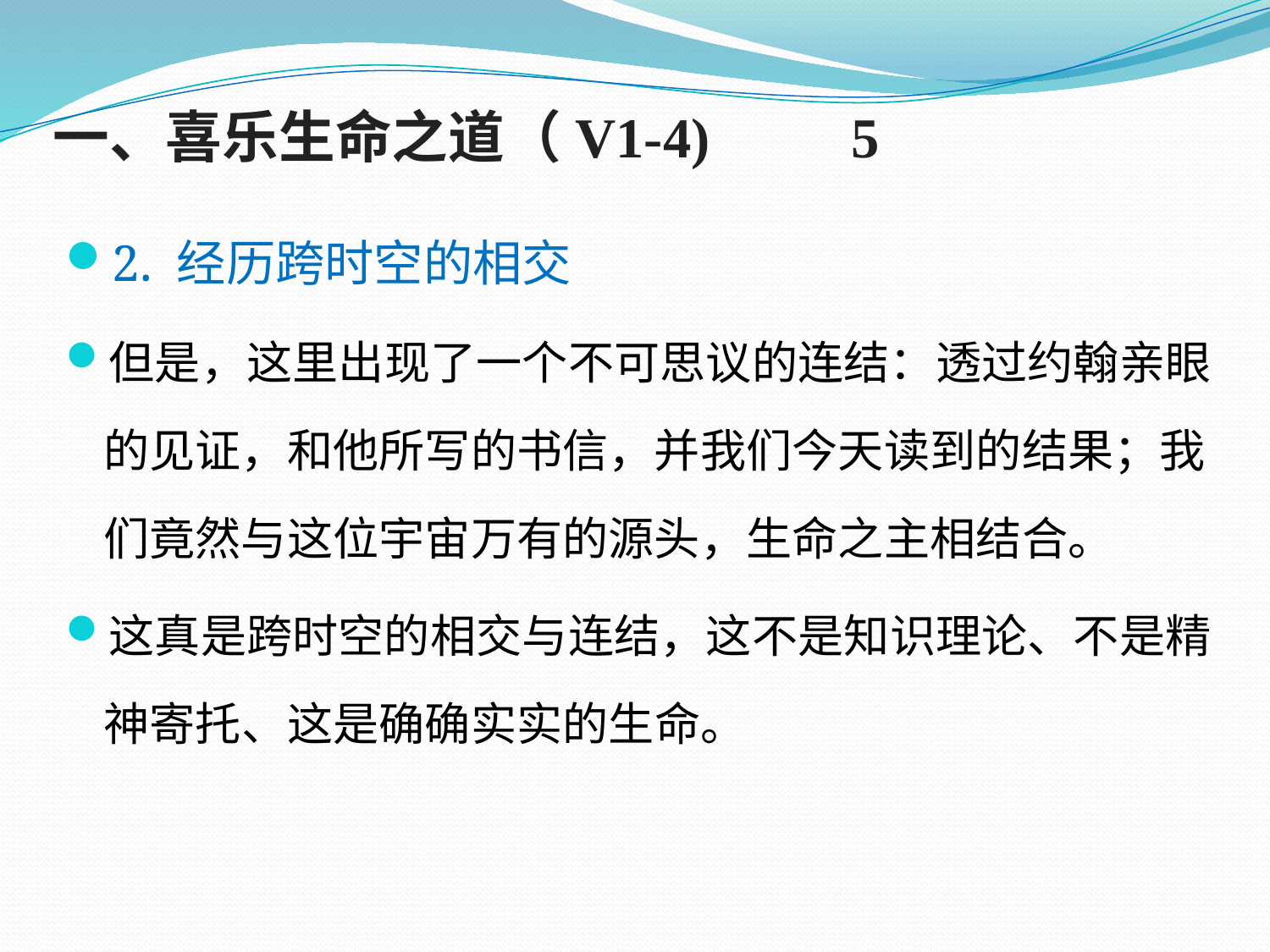

# 一、喜乐生命之道（V1-4)          5
2. 经历跨时空的相交
但是，这里出现了一个不可思议的连结：透过约翰亲眼的见证，和他所写的书信，并我们今天读到的结果；我们竟然与这位宇宙万有的源头，生命之主相结合。
这真是跨时空的相交与连结，这不是知识理论、不是精神寄托、这是确确实实的生命。